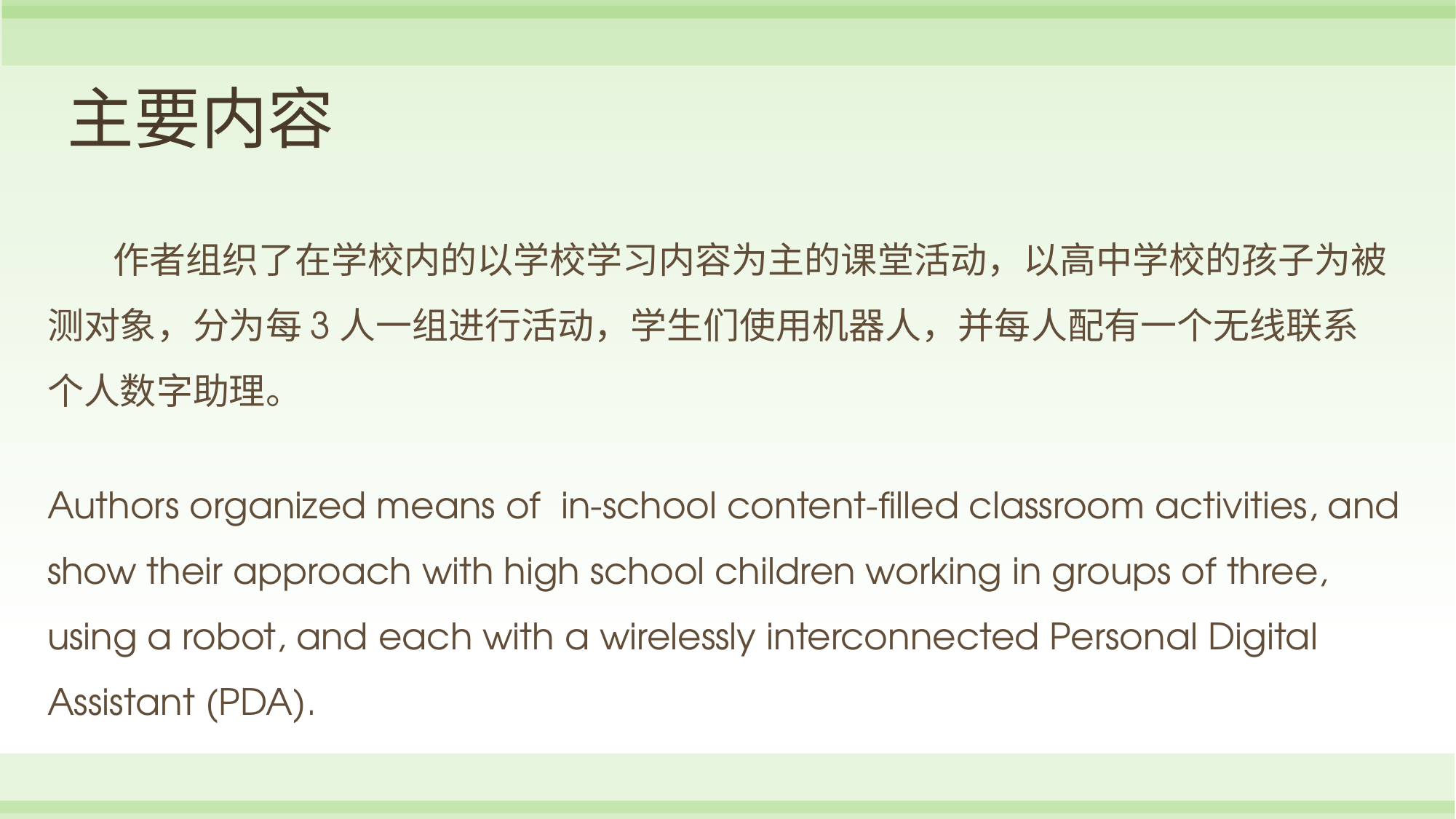

# 主要内容
       作者组织了在学校内的以学校学习内容为主的课堂活动，以高中学校的孩子为被测对象，分为每3人一组进行活动，学生们使用机器人，并每人配有一个无线联系个人数字助理。
Authors organized means of  in-school content-filled classroom activities, and show their approach with high school children working in groups of three, using a robot, and each with a wirelessly interconnected Personal Digital Assistant (PDA).